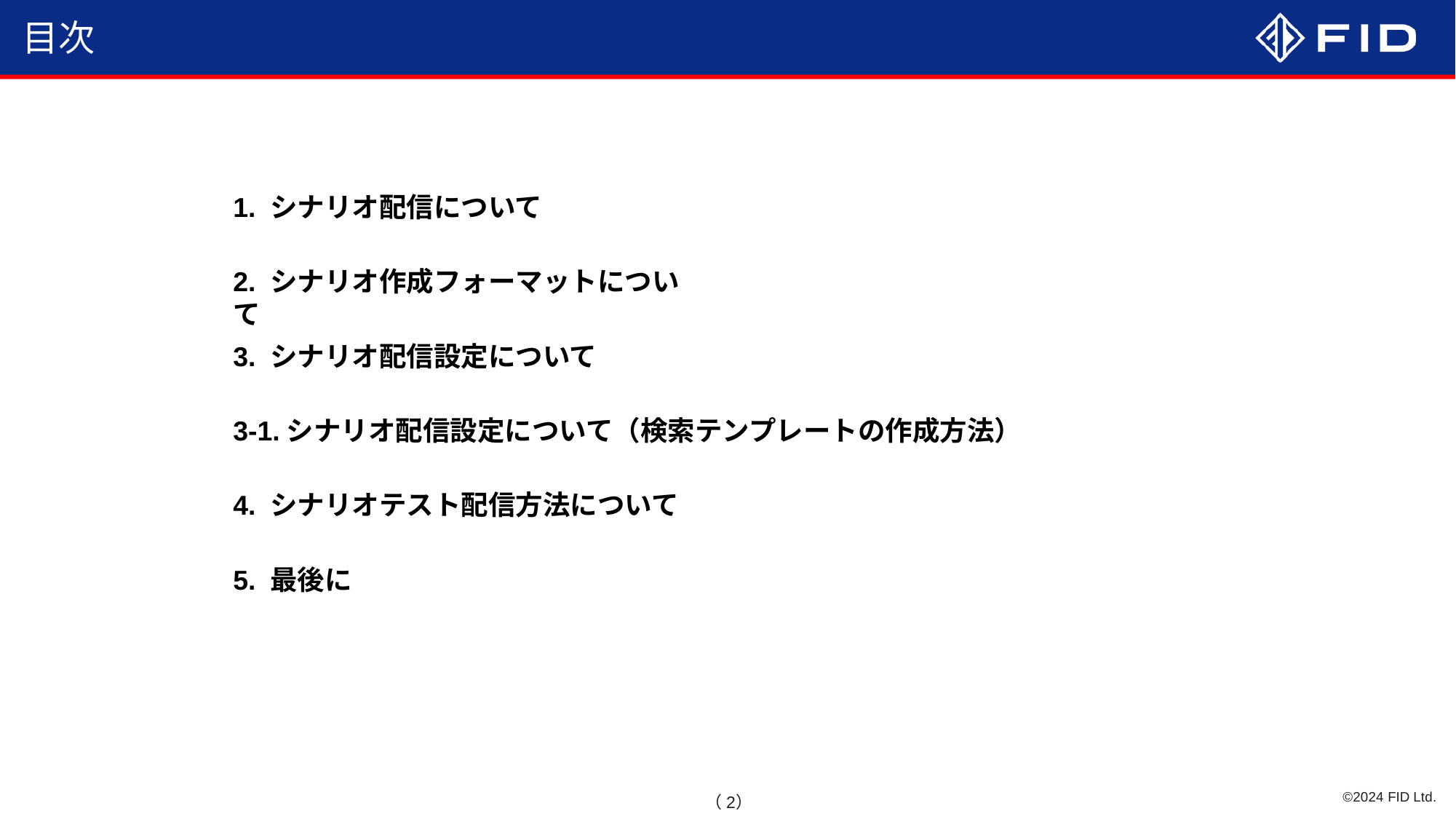

目次
1. シナリオ配信について
2. シナリオ作成フォーマットについて
3. シナリオ配信設定について
■シナオ配信について
3-1.シナリオ配信設定について（検索テンプレートの作成方法）
4. シナリオテスト配信方法について
5. 最後に